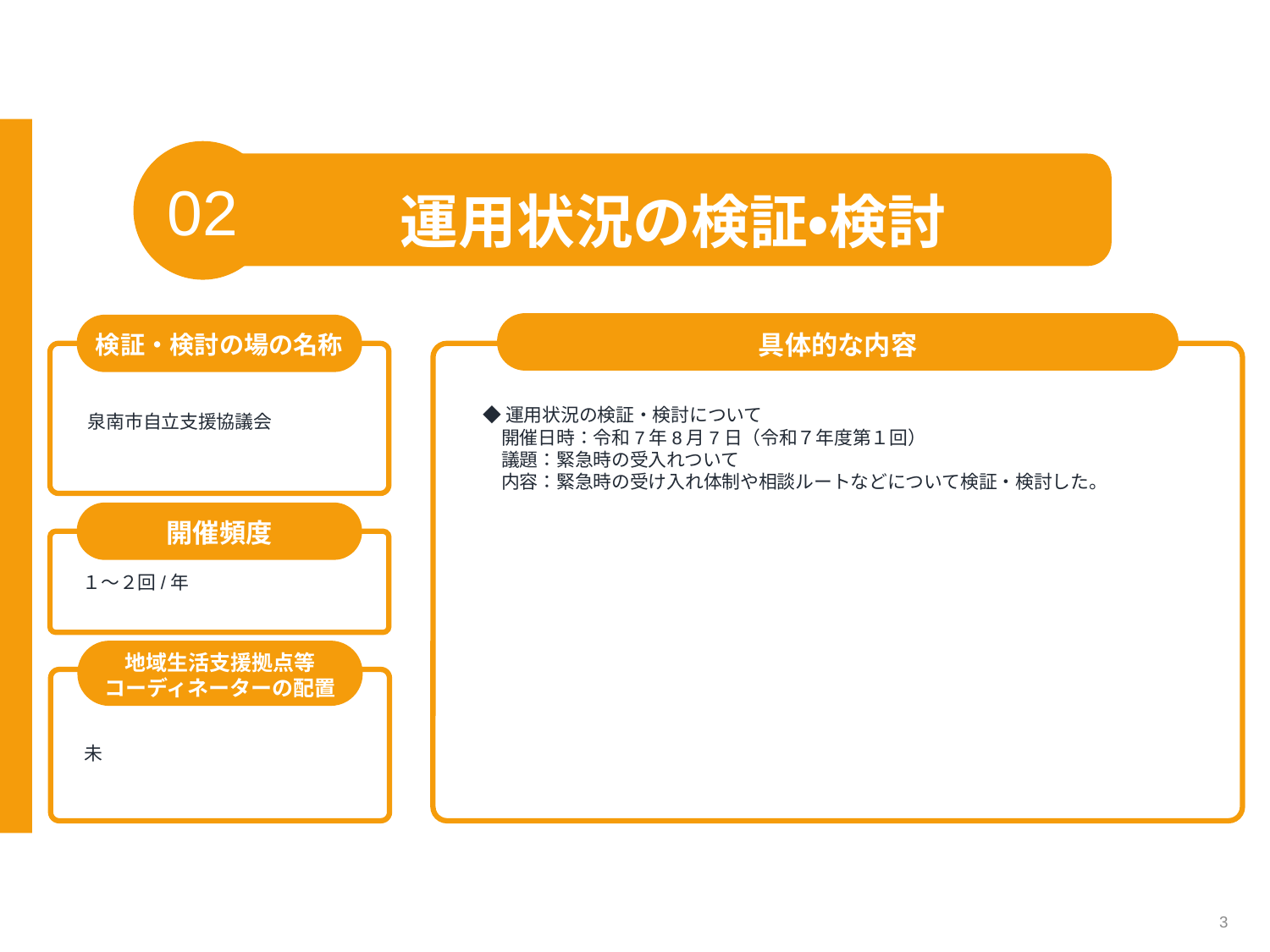

02

運用状況の検証・検討
具体的な内容
検証・検討の場の名称

◆運用状況の検証・検討について
　開催日時：令和7年8月7日（令和７年度第１回）
　議題：緊急時の受入れついて
　内容：緊急時の受け入れ体制や相談ルートなどについて検証・検討した。
泉南市自立支援協議会
開催頻度

１～２回/年
地域生活支援拠点等
コーディネーターの配置

未
3